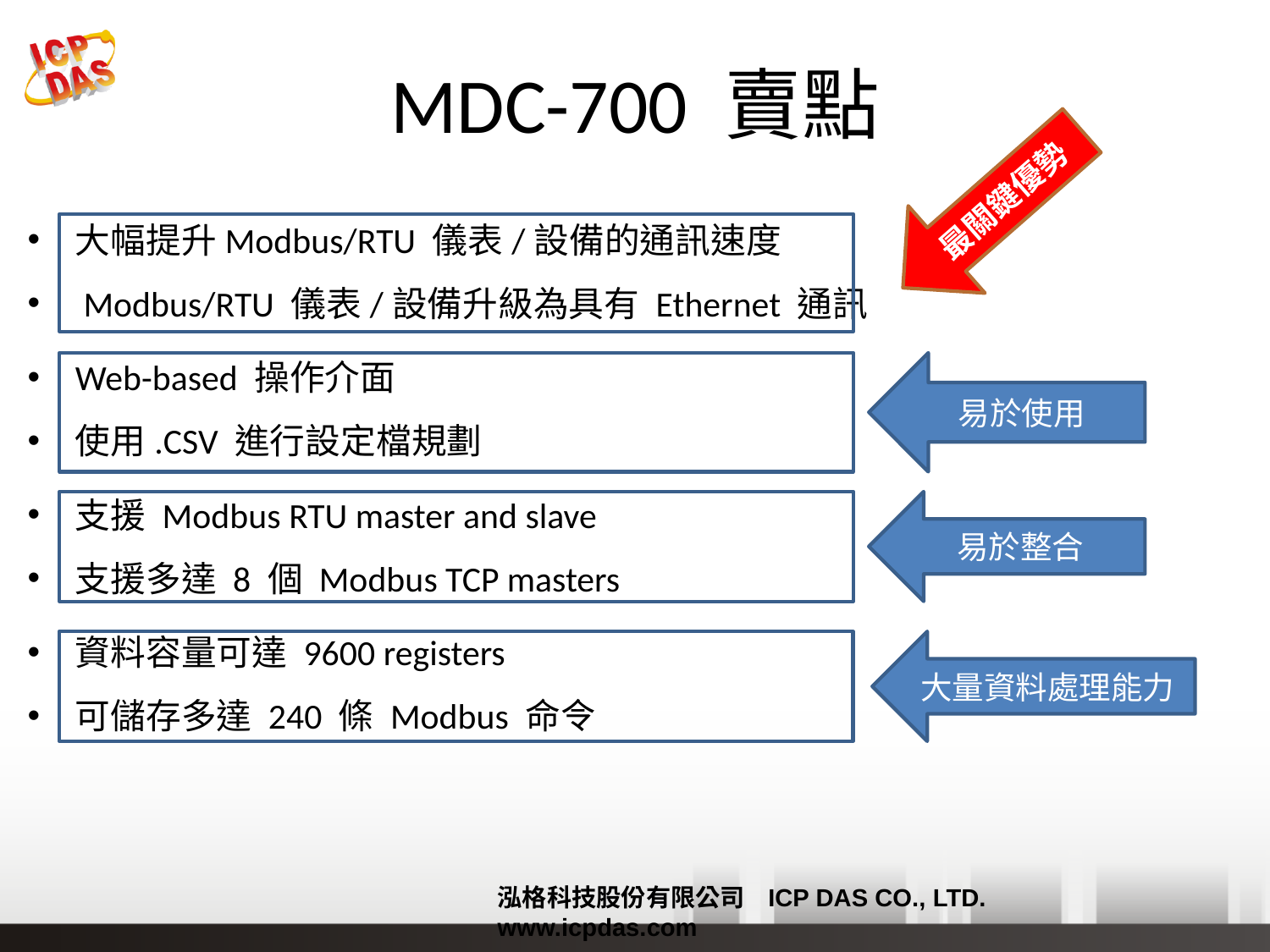

# MDC-700 賣點
最關鍵優勢
大幅提升Modbus/RTU 儀表/設備的通訊速度
 Modbus/RTU 儀表/設備升級為具有 Ethernet 通訊
Web-based 操作介面
使用.CSV 進行設定檔規劃
支援 Modbus RTU master and slave
支援多達 8 個 Modbus TCP masters
資料容量可達 9600 registers
可儲存多達 240 條 Modbus 命令

易於使用

易於整合

大量資料處理能力